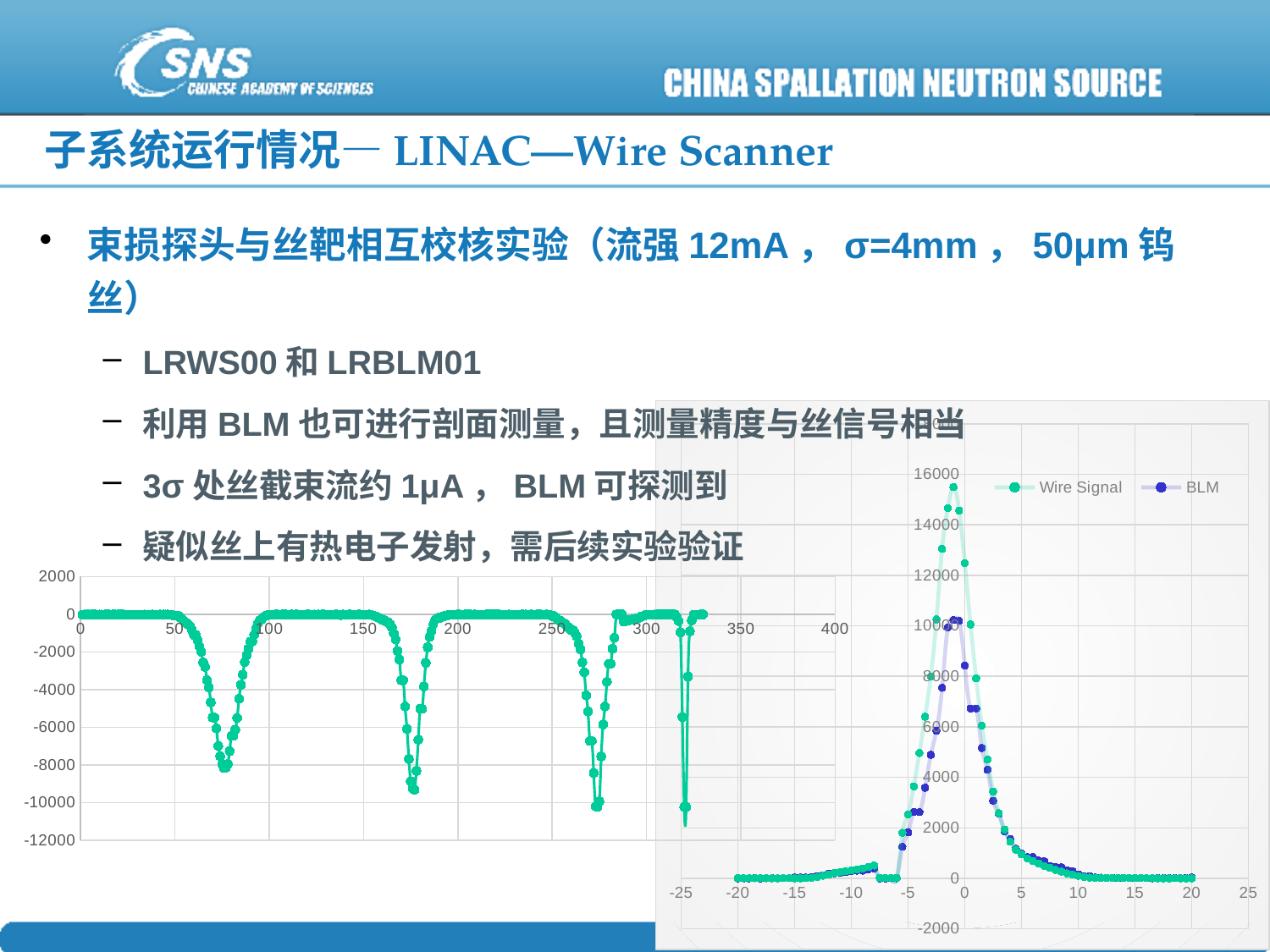

# 子系统运行情况—LINAC—Wire Scanner
束损探头与丝靶相互校核实验（流强12mA，σ=4mm，50μm钨丝）
LRWS00和LRBLM01
利用BLM也可进行剖面测量，且测量精度与丝信号相当
3σ处丝截束流约1μA，BLM可探测到
疑似丝上有热电子发射，需后续实验验证

### Chart

| Category | Wire Signal | BLM |
|---|---|---|

### Chart

| Category |  |
|---|---|